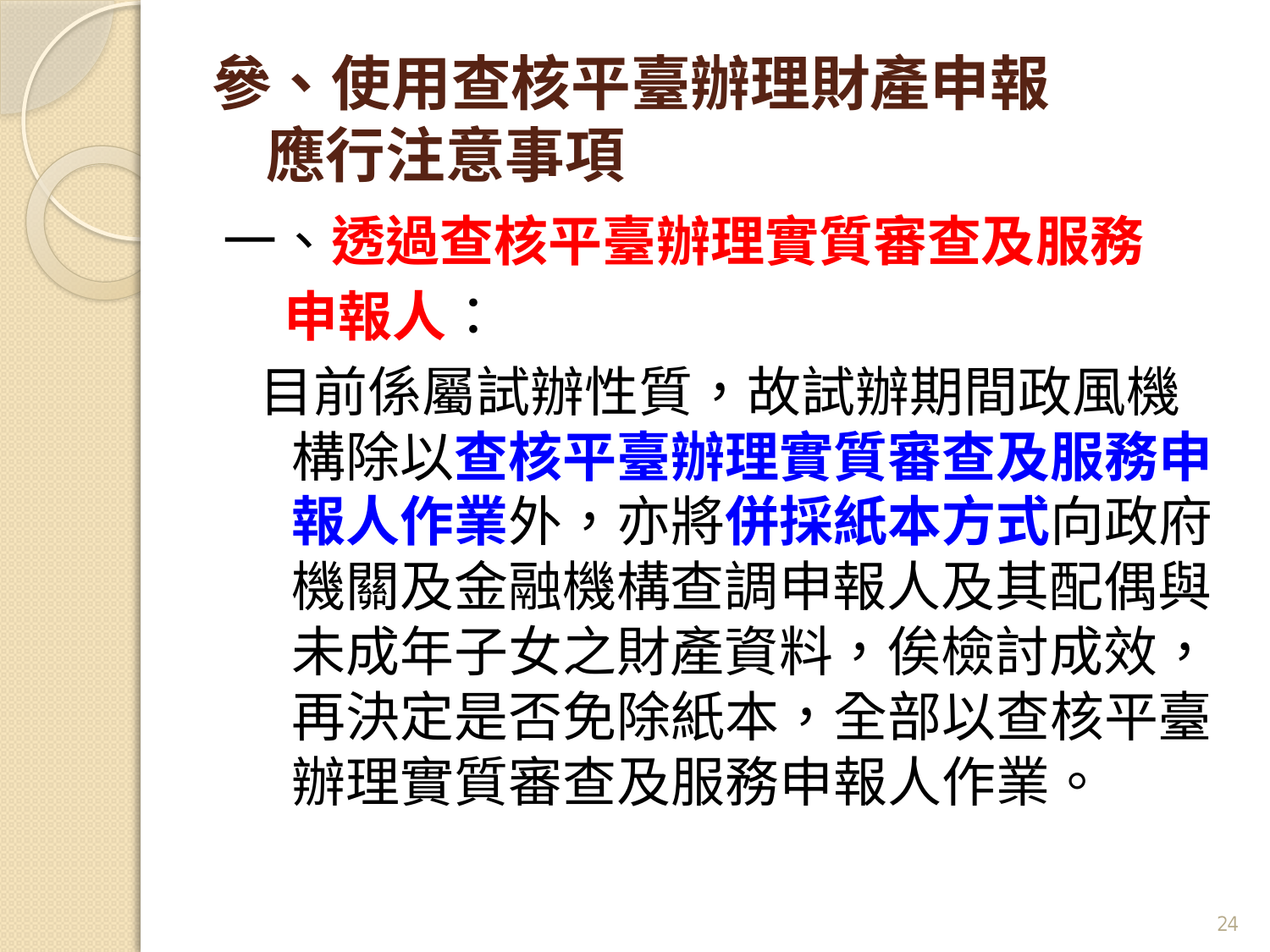

# 參、使用查核平臺辦理財產申報 應行注意事項
一、透過查核平臺辦理實質審查及服務
    申報人：
  目前係屬試辦性質，故試辦期間政風機構除以查核平臺辦理實質審查及服務申報人作業外，亦將併採紙本方式向政府機關及金融機構查調申報人及其配偶與未成年子女之財產資料，俟檢討成效，再決定是否免除紙本，全部以查核平臺辦理實質審查及服務申報人作業。
24